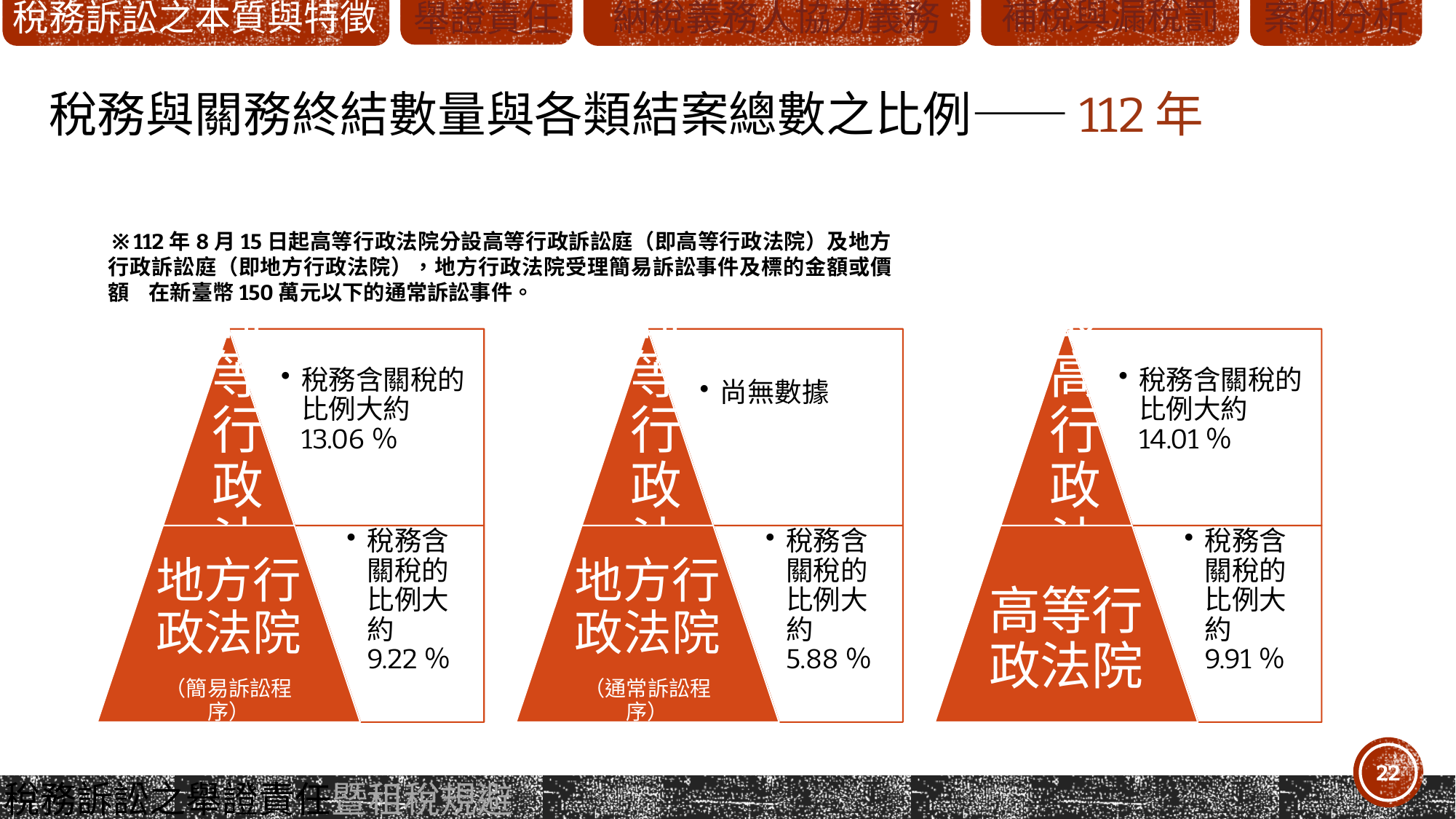

補稅與漏稅罰
稅務訴訟之本質與特徵

納稅義務人協力義務

案例分析
舉證責任
# 稅務與關務終結數量與各類結案總數之比例——112年
※112年8月15日起高等行政法院分設高等行政訴訟庭（即高等行政法院）及地方行政訴訟庭（即地方行政法院），地方行政法院受理簡易訴訟事件及標的金額或價額    在新臺幣150萬元以下的通常訴訟事件。
尚無數據

高等行政法院
稅務含關稅的比例大約5.88％
地方行政法院
（通常訴訟程序）
稅務含關稅的比例大約14.01％
最高行政法院
稅務含關稅的比例大約9.91％
高等行政法院
稅務含關稅的比例大約13.06％
高等行政法院
稅務含關稅的比例大約9.22％
地方行政法院
（簡易訴訟程序）

22
22
稅務訴訟之舉證責任暨租稅規避